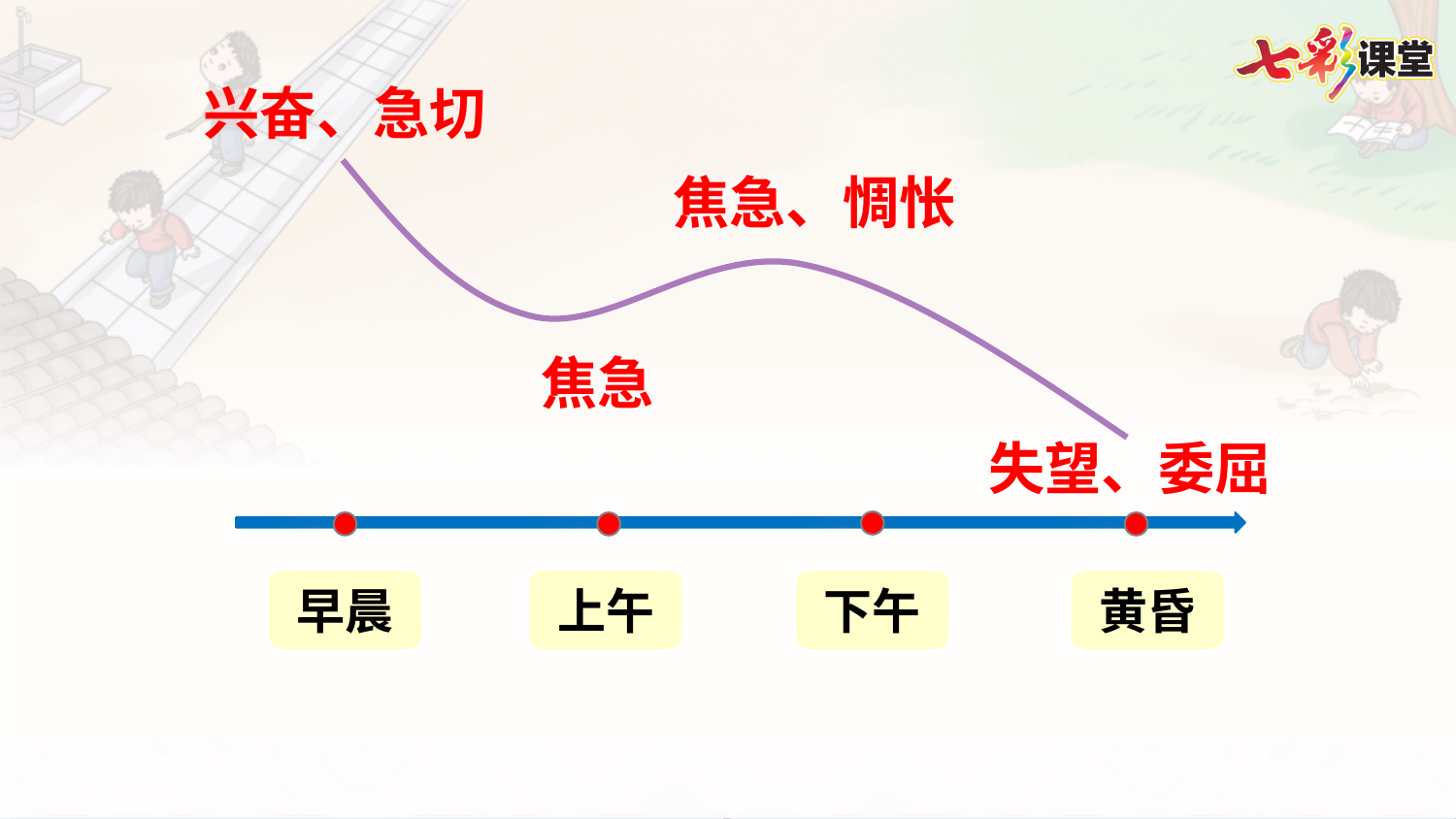

兴奋、急切

焦急、惆怅
焦急
失望、委屈

早晨
上午
下午
黄昏